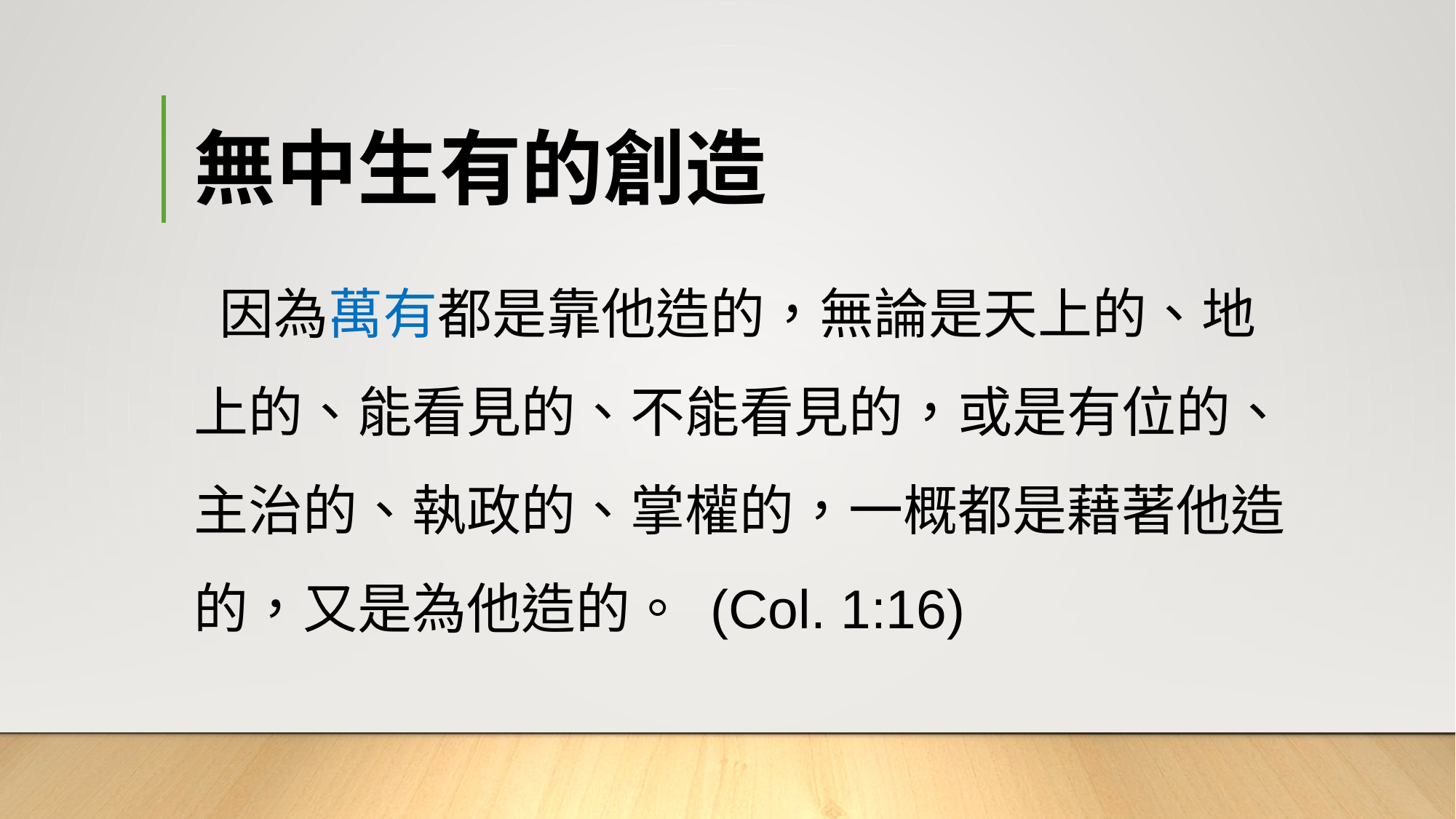

# 無中生有的創造
 因為萬有都是靠他造的，無論是天上的、地上的、能看見的、不能看見的，或是有位的、主治的、執政的、掌權的，一概都是藉著他造的，又是為他造的。 (Col. 1:16)